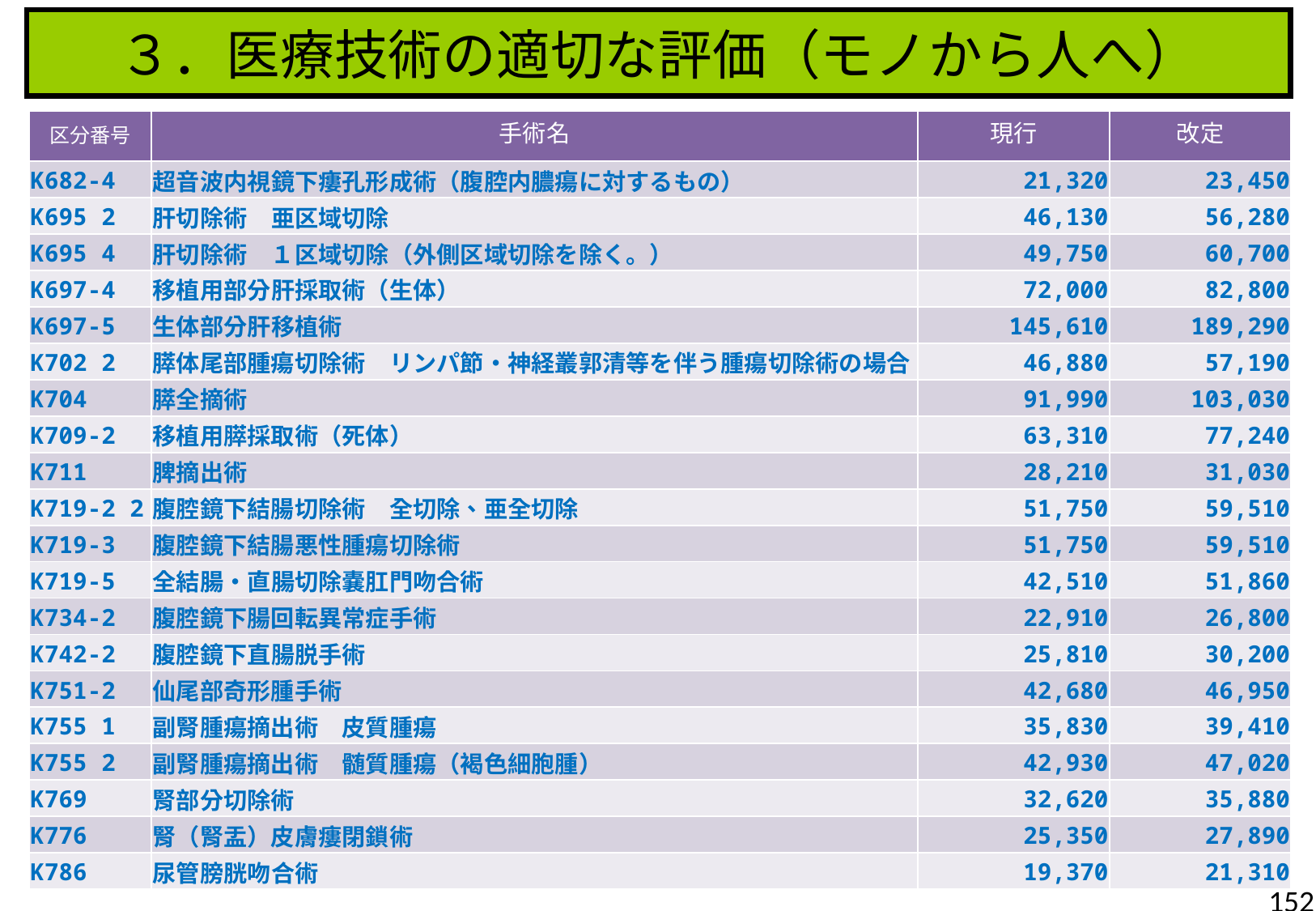

３．医療技術の適切な評価（モノから人へ）
| 区分番号 | 手術名 | 現行 | 改定 |
| --- | --- | --- | --- |
| K682-4 | 超音波内視鏡下瘻孔形成術（腹腔内膿瘍に対するもの） | 21,320 | 23,450 |
| K695 2 | 肝切除術　亜区域切除 | 46,130 | 56,280 |
| K695 4 | 肝切除術　１区域切除（外側区域切除を除く。） | 49,750 | 60,700 |
| K697-4 | 移植用部分肝採取術（生体） | 72,000 | 82,800 |
| K697-5 | 生体部分肝移植術 | 145,610 | 189,290 |
| K702 2 | 膵体尾部腫瘍切除術　リンパ節・神経叢郭清等を伴う腫瘍切除術の場合 | 46,880 | 57,190 |
| K704 | 膵全摘術 | 91,990 | 103,030 |
| K709-2 | 移植用膵採取術（死体） | 63,310 | 77,240 |
| K711 | 脾摘出術 | 28,210 | 31,030 |
| K719-2 2 | 腹腔鏡下結腸切除術　全切除、亜全切除 | 51,750 | 59,510 |
| K719-3 | 腹腔鏡下結腸悪性腫瘍切除術 | 51,750 | 59,510 |
| K719-5 | 全結腸・直腸切除嚢肛門吻合術 | 42,510 | 51,860 |
| K734-2 | 腹腔鏡下腸回転異常症手術 | 22,910 | 26,800 |
| K742-2 | 腹腔鏡下直腸脱手術 | 25,810 | 30,200 |
| K751-2 | 仙尾部奇形腫手術 | 42,680 | 46,950 |
| K755 1 | 副腎腫瘍摘出術　皮質腫瘍 | 35,830 | 39,410 |
| K755 2 | 副腎腫瘍摘出術　髄質腫瘍（褐色細胞腫） | 42,930 | 47,020 |
| K769 | 腎部分切除術 | 32,620 | 35,880 |
| K776 | 腎（腎盂）皮膚瘻閉鎖術 | 25,350 | 27,890 |
| K786 | 尿管膀胱吻合術 | 19,370 | 21,310 |
152